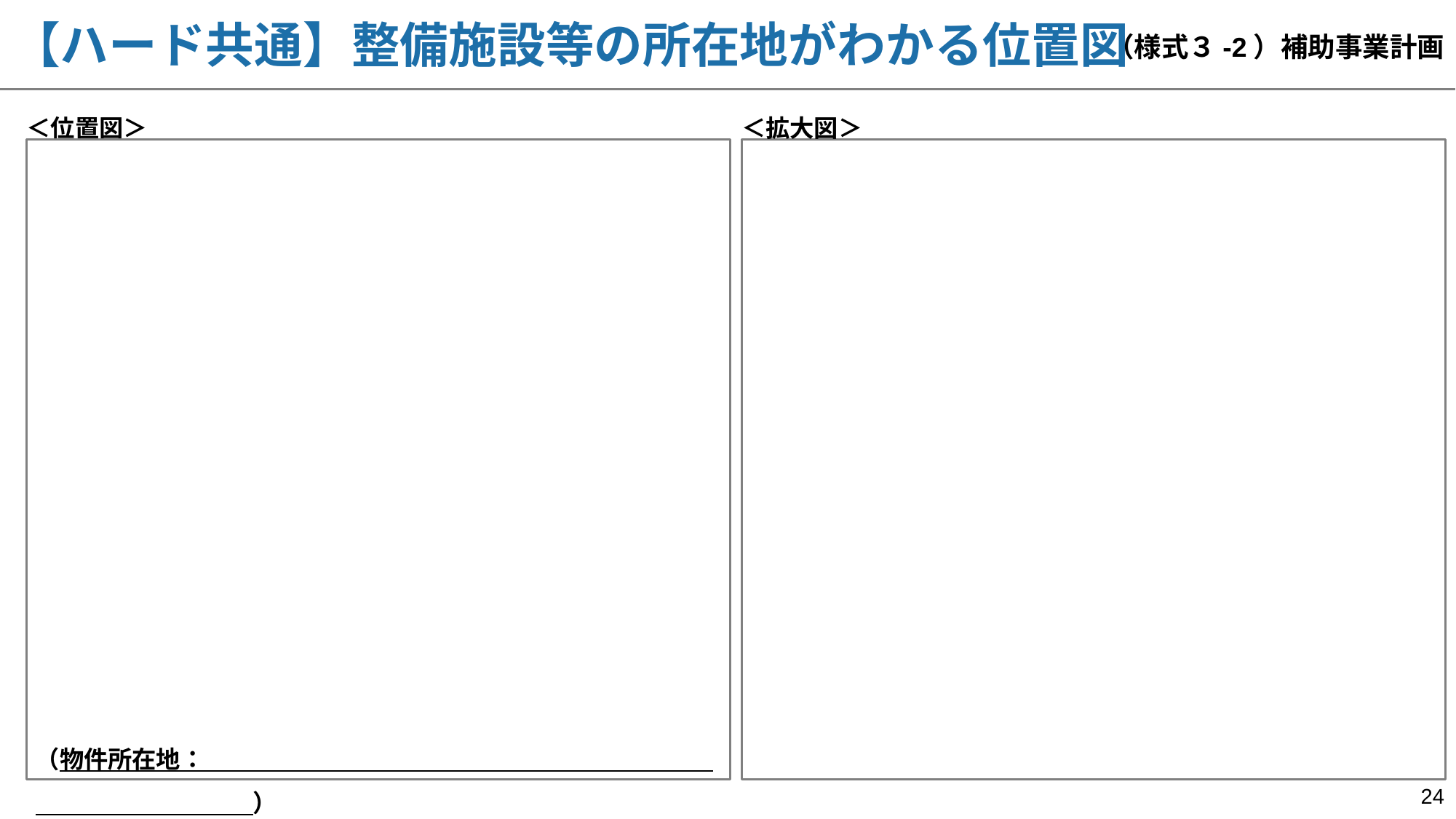

【ハード共通】整備施設等の所在地がわかる位置図
（様式３-2）補助事業計画
＜位置図＞
＜拡大図＞

（物件所在地：　　　　　　　　　　　　　　　　　　　　　　　　　　　　　　）
24